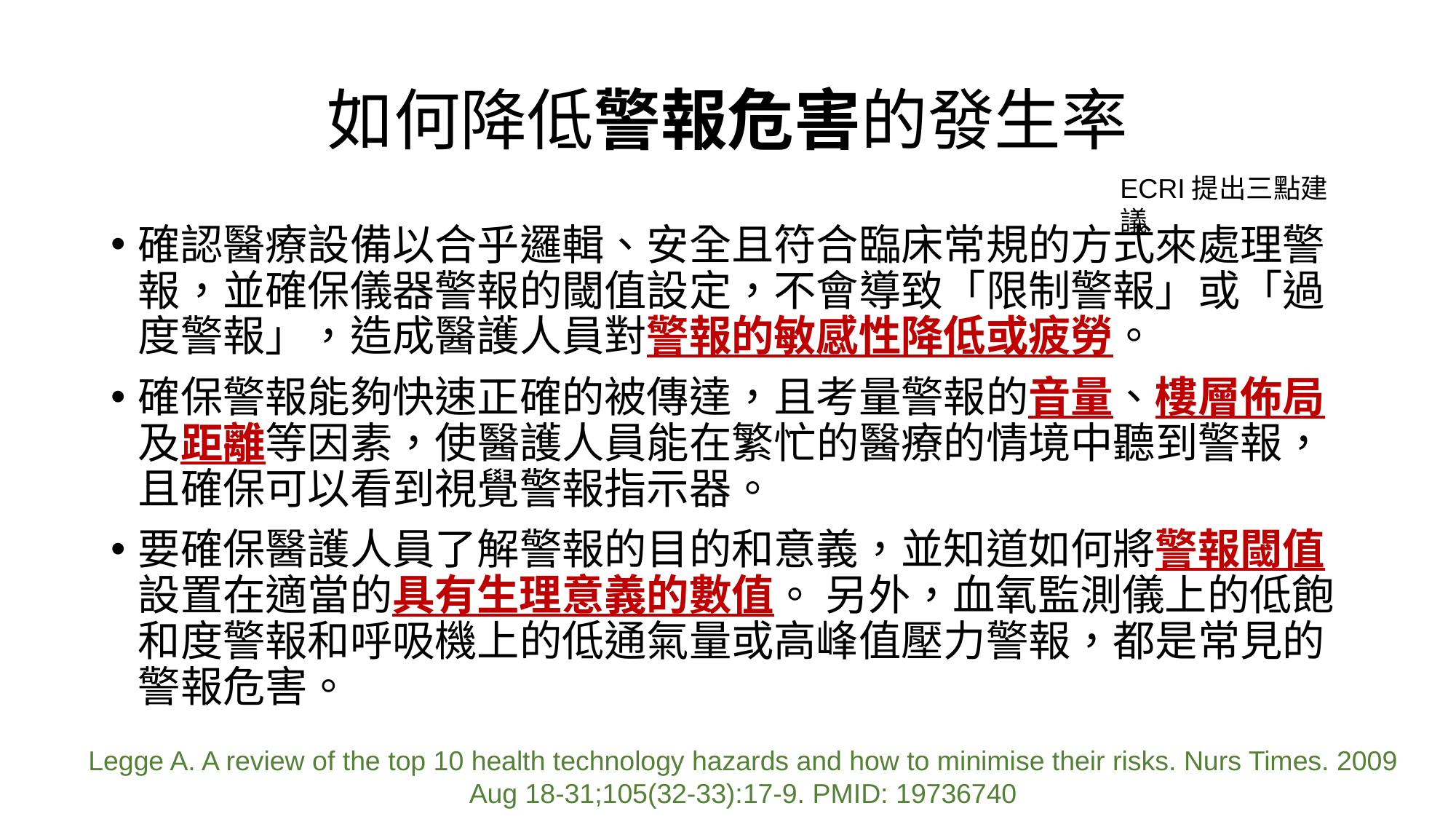

# 如何降低警報危害的發生率
ECRI提出三點建議
確認醫療設備以合乎邏輯、安全且符合臨床常規的方式來處理警報，並確保儀器警報的閾值設定，不會導致「限制警報」或「過度警報」，造成醫護人員對警報的敏感性降低或疲勞。
確保警報能夠快速正確的被傳達，且考量警報的音量、樓層佈局及距離等因素，使醫護人員能在繁忙的醫療的情境中聽到警報，且確保可以看到視覺警報指示器。
要確保醫護人員了解警報的目的和意義，並知道如何將警報閾值設置在適當的具有生理意義的數值。 另外，血氧監測儀上的低飽和度警報和呼吸機上的低通氣量或高峰值壓力警報，都是常見的警報危害。
Legge A. A review of the top 10 health technology hazards and how to minimise their risks. Nurs Times. 2009 Aug 18-31;105(32-33):17-9. PMID: 19736740